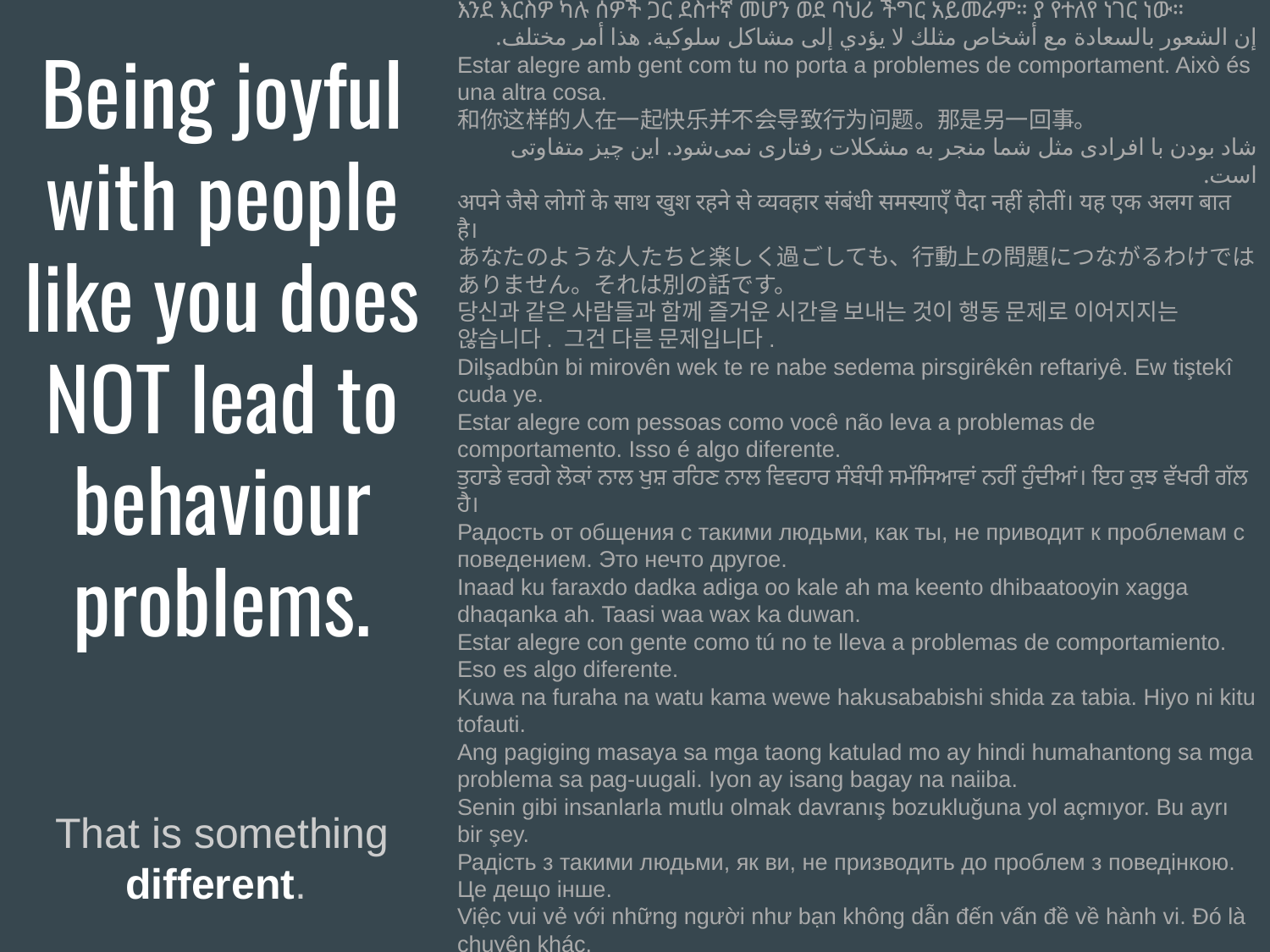

Being joyful with people like you does NOT lead to behaviour problems.

That is something different.
እንደ እርስዎ ካሉ ሰዎች ጋር ደስተኛ መሆን ወደ ባህሪ ችግር አይመራም። ያ የተለየ ነገር ነው።
إن الشعور بالسعادة مع أشخاص مثلك لا يؤدي إلى مشاكل سلوكية. هذا أمر مختلف.
Estar alegre amb gent com tu no porta a problemes de comportament. Això és una altra cosa.
和你这样的人在一起快乐并不会导致行为问题。那是另一回事。
شاد بودن با افرادی مثل شما منجر به مشکلات رفتاری نمی‌شود. این چیز متفاوتی است.
अपने जैसे लोगों के साथ खुश रहने से व्यवहार संबंधी समस्याएँ पैदा नहीं होतीं। यह एक अलग बात है।
あなたのような人たちと楽しく過ごしても、行動上の問題につながるわけではありません。それは別の話です。
당신과 같은 사람들과 함께 즐거운 시간을 보내는 것이 행동 문제로 이어지지는 않습니다. 그건 다른 문제입니다.
Dilşadbûn bi mirovên wek te re nabe sedema pirsgirêkên reftariyê. Ew tiştekî cuda ye.
Estar alegre com pessoas como você não leva a problemas de comportamento. Isso é algo diferente.
ਤੁਹਾਡੇ ਵਰਗੇ ਲੋਕਾਂ ਨਾਲ ਖੁਸ਼ ਰਹਿਣ ਨਾਲ ਵਿਵਹਾਰ ਸੰਬੰਧੀ ਸਮੱਸਿਆਵਾਂ ਨਹੀਂ ਹੁੰਦੀਆਂ। ਇਹ ਕੁਝ ਵੱਖਰੀ ਗੱਲ ਹੈ।
Радость от общения с такими людьми, как ты, не приводит к проблемам с поведением. Это нечто другое.
Inaad ku faraxdo dadka adiga oo kale ah ma keento dhibaatooyin xagga dhaqanka ah. Taasi waa wax ka duwan.
Estar alegre con gente como tú no te lleva a problemas de comportamiento. Eso es algo diferente.
Kuwa na furaha na watu kama wewe hakusababishi shida za tabia. Hiyo ni kitu tofauti.
Ang pagiging masaya sa mga taong katulad mo ay hindi humahantong sa mga problema sa pag-uugali. Iyon ay isang bagay na naiiba.
Senin gibi insanlarla mutlu olmak davranış bozukluğuna yol açmıyor. Bu ayrı bir şey.
Радість з такими людьми, як ви, не призводить до проблем з поведінкою. Це дещо інше.
Việc vui vẻ với những người như bạn không dẫn đến vấn đề về hành vi. Đó là chuyện khác.